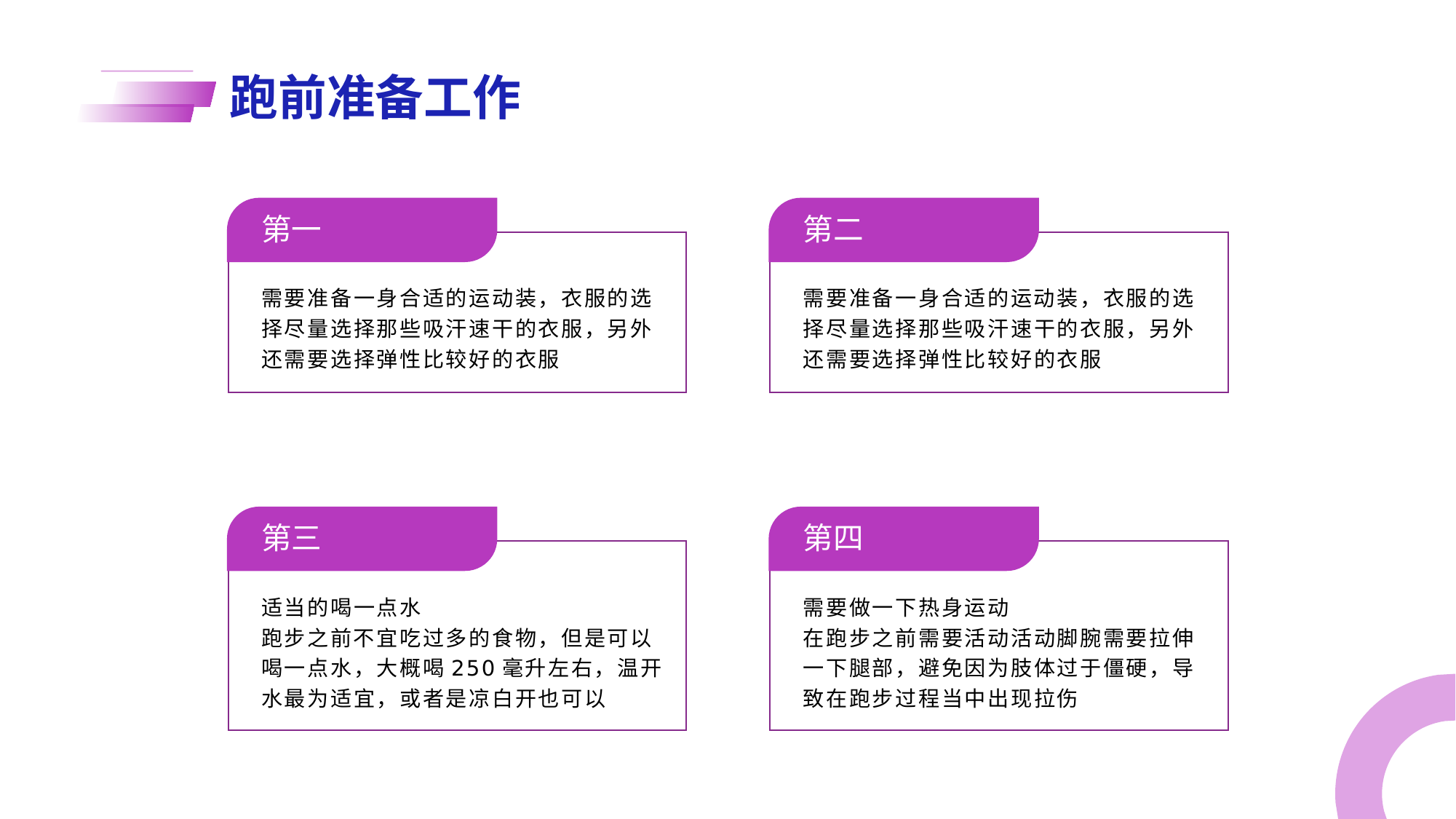

# 跑前准备工作

第一
第二

需要准备一身合适的运动装，衣服的选择尽量选择那些吸汗速干的衣服，另外还需要选择弹性比较好的衣服
需要准备一身合适的运动装，衣服的选择尽量选择那些吸汗速干的衣服，另外还需要选择弹性比较好的衣服

第三
第四

适当的喝一点水
跑步之前不宜吃过多的食物，但是可以喝一点水，大概喝250毫升左右，温开水最为适宜，或者是凉白开也可以
需要做一下热身运动
在跑步之前需要活动活动脚腕需要拉伸一下腿部，避免因为肢体过于僵硬，导致在跑步过程当中出现拉伤